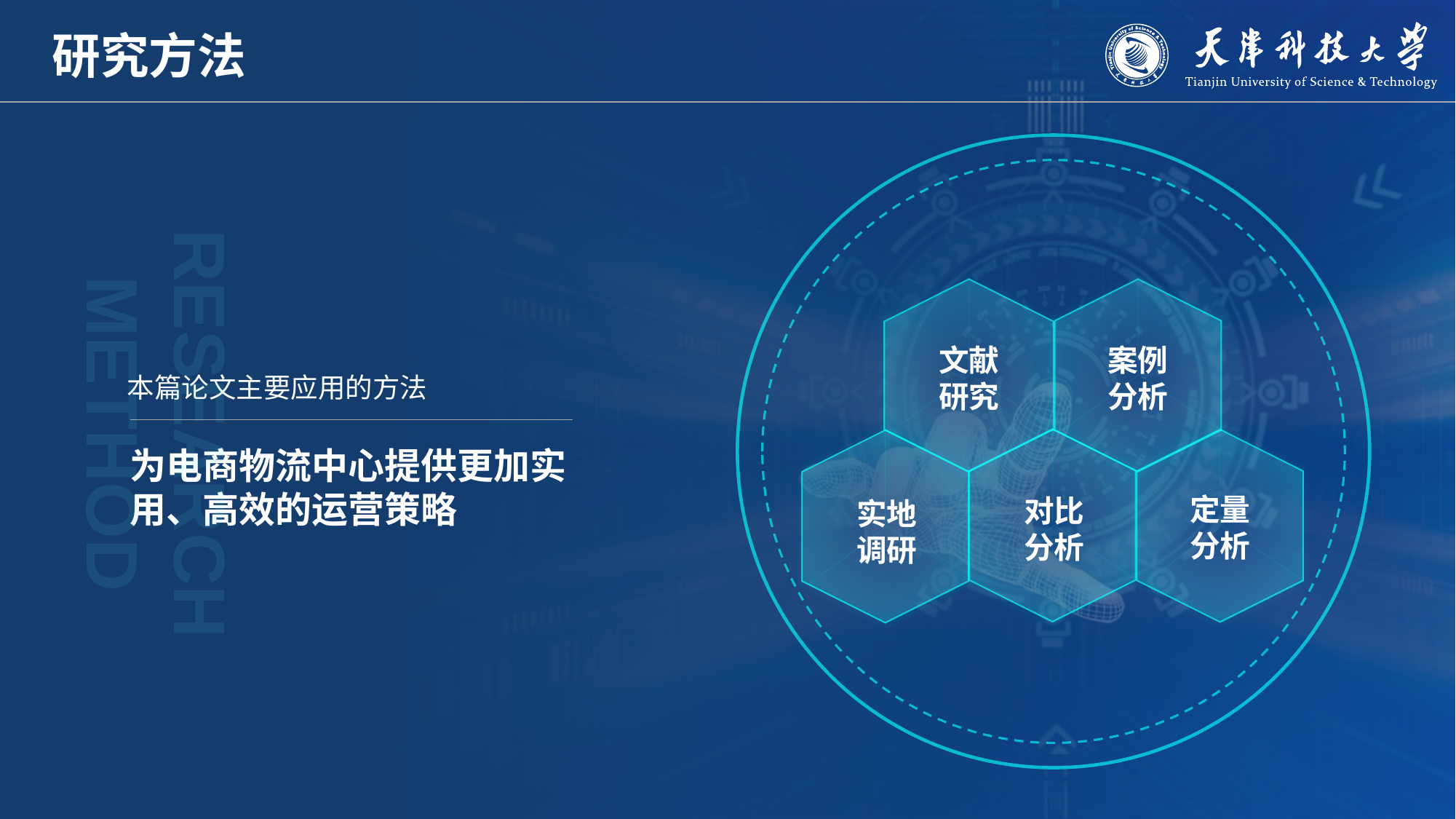

研究方法

RESEARCH METHOD

案例
分析

文献研究

对比
分析

定量
分析

实地
调研
本篇论文主要应用的方法
为电商物流中心提供更加实用、高效的运营策略